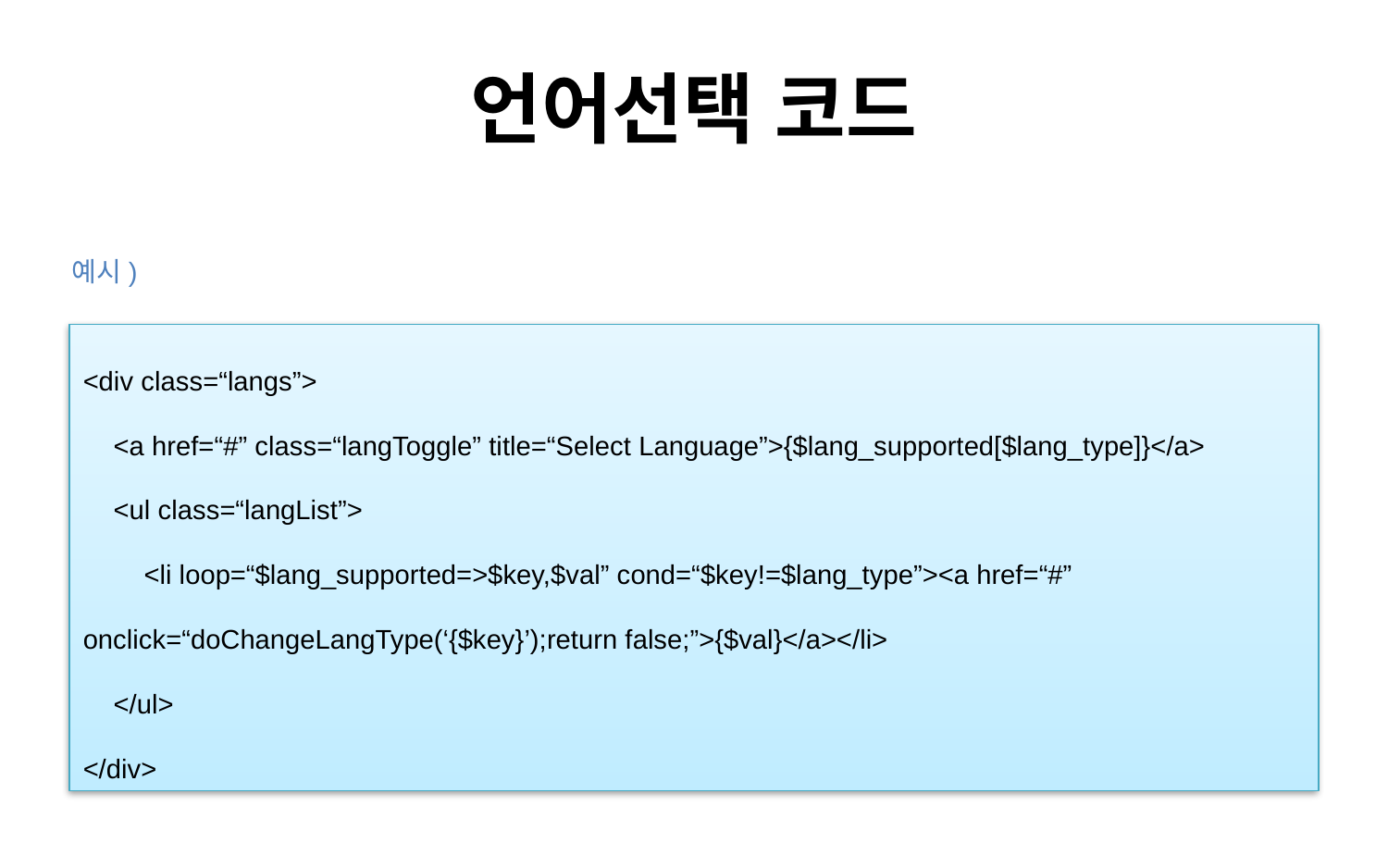

# 언어선택 코드
예시)
<div class=“langs”>
    <a href=“#” class=“langToggle” title=“Select Language”>{$lang_supported[$lang_type]}</a>
    <ul class=“langList”>
        <li loop=“$lang_supported=>$key,$val” cond=“$key!=$lang_type”><a href=“#” onclick=“doChangeLangType(‘{$key}’);return false;”>{$val}</a></li>
    </ul>
</div>